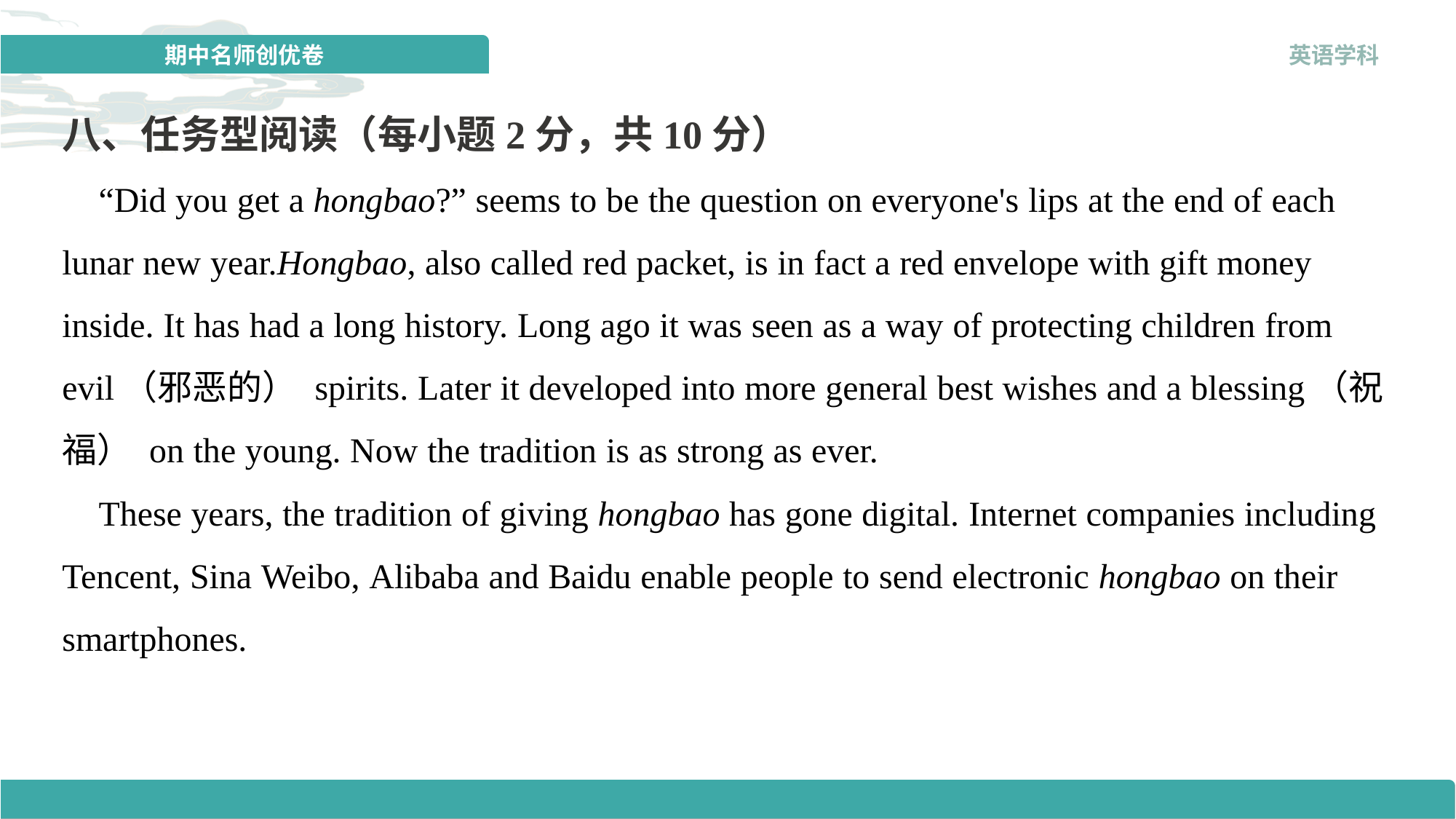

八、任务型阅读（每小题2分，共10分）
    “Did you get a hongbao?” seems to be the question on everyone's lips at the end of each lunar new year.Hongbao, also called red packet, is in fact a red envelope with gift money inside. It has had a long history. Long ago it was seen as a way of protecting children from evil（邪恶的） spirits. Later it developed into more general best wishes and a blessing（祝福） on the young. Now the tradition is as strong as ever.
    These years, the tradition of giving hongbao has gone digital. Internet companies including Tencent, Sina Weibo, Alibaba and Baidu enable people to send electronic hongbao on their smartphones.